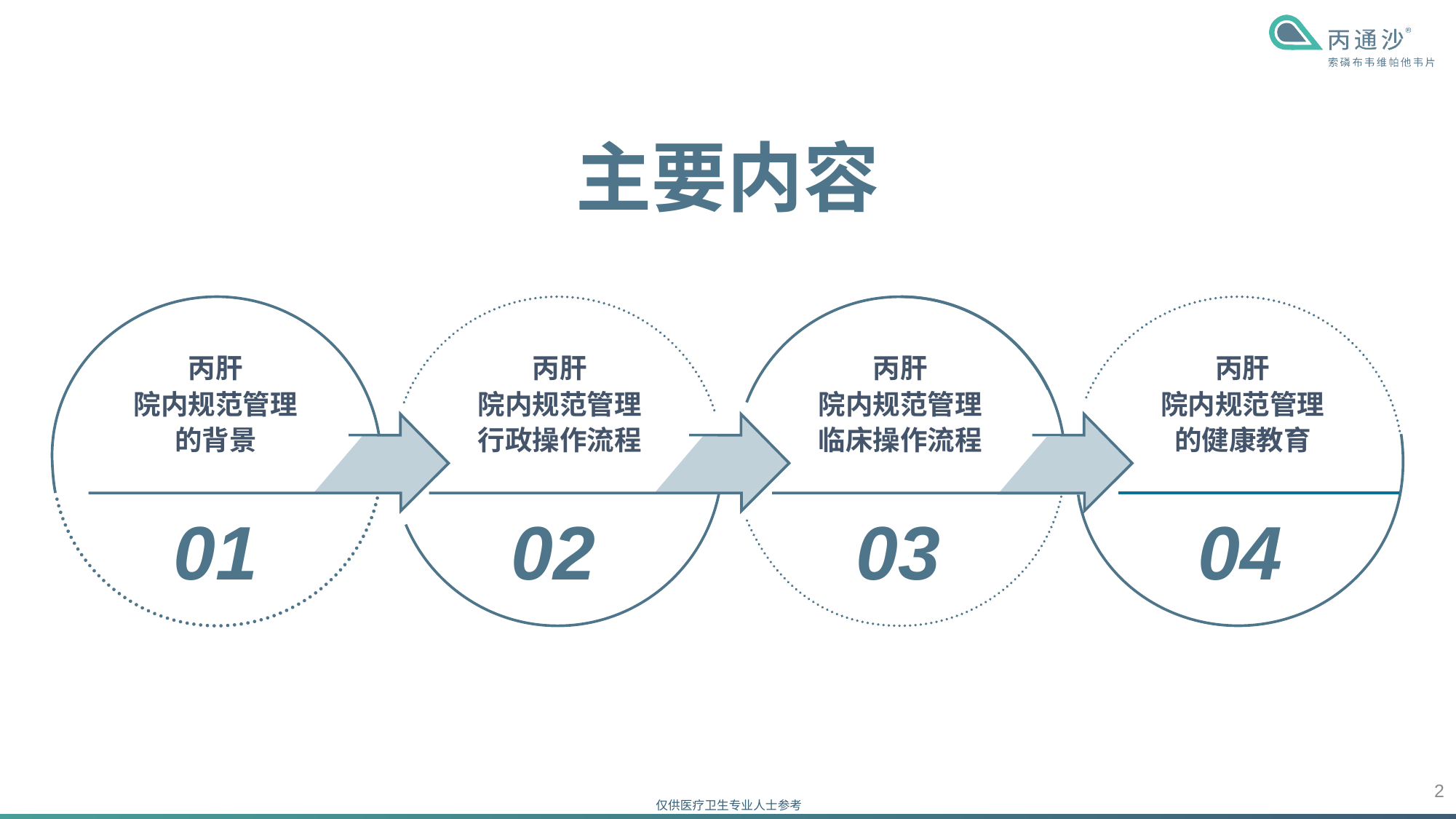

主要内容

丙肝
院内规范管理
的背景
丙肝
院内规范管理
行政操作流程
丙肝
院内规范管理
临床操作流程
丙肝
院内规范管理
的健康教育

01
02
03
04
2